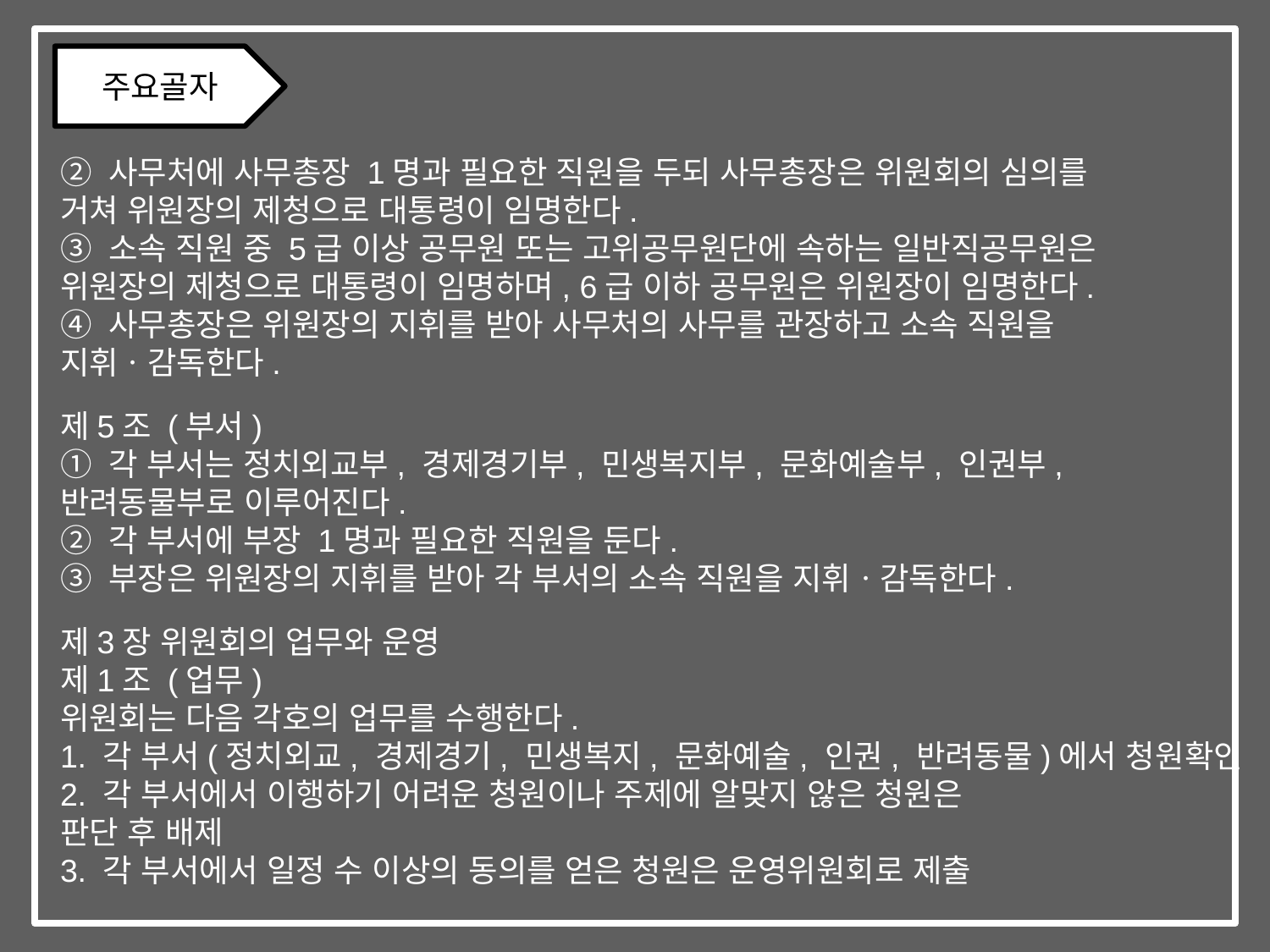

주요골자
② 사무처에 사무총장 1명과 필요한 직원을 두되 사무총장은 위원회의 심의를
거쳐 위원장의 제청으로 대통령이 임명한다.
③ 소속 직원 중 5급 이상 공무원 또는 고위공무원단에 속하는 일반직공무원은
위원장의 제청으로 대통령이 임명하며, 6급 이하 공무원은 위원장이 임명한다.
④ 사무총장은 위원장의 지휘를 받아 사무처의 사무를 관장하고 소속 직원을
지휘ㆍ감독한다.

제5조 (부서)
① 각 부서는 정치외교부, 경제경기부, 민생복지부, 문화예술부, 인권부,
반려동물부로 이루어진다.
② 각 부서에 부장 1명과 필요한 직원을 둔다.
③ 부장은 위원장의 지휘를 받아 각 부서의 소속 직원을 지휘ㆍ감독한다.

제3장 위원회의 업무와 운영
제1조 (업무)
위원회는 다음 각호의 업무를 수행한다.
1. 각 부서(정치외교, 경제경기, 민생복지, 문화예술, 인권, 반려동물)에서 청원확인
2. 각 부서에서 이행하기 어려운 청원이나 주제에 알맞지 않은 청원은
판단 후 배제
3. 각 부서에서 일정 수 이상의 동의를 얻은 청원은 운영위원회로 제출